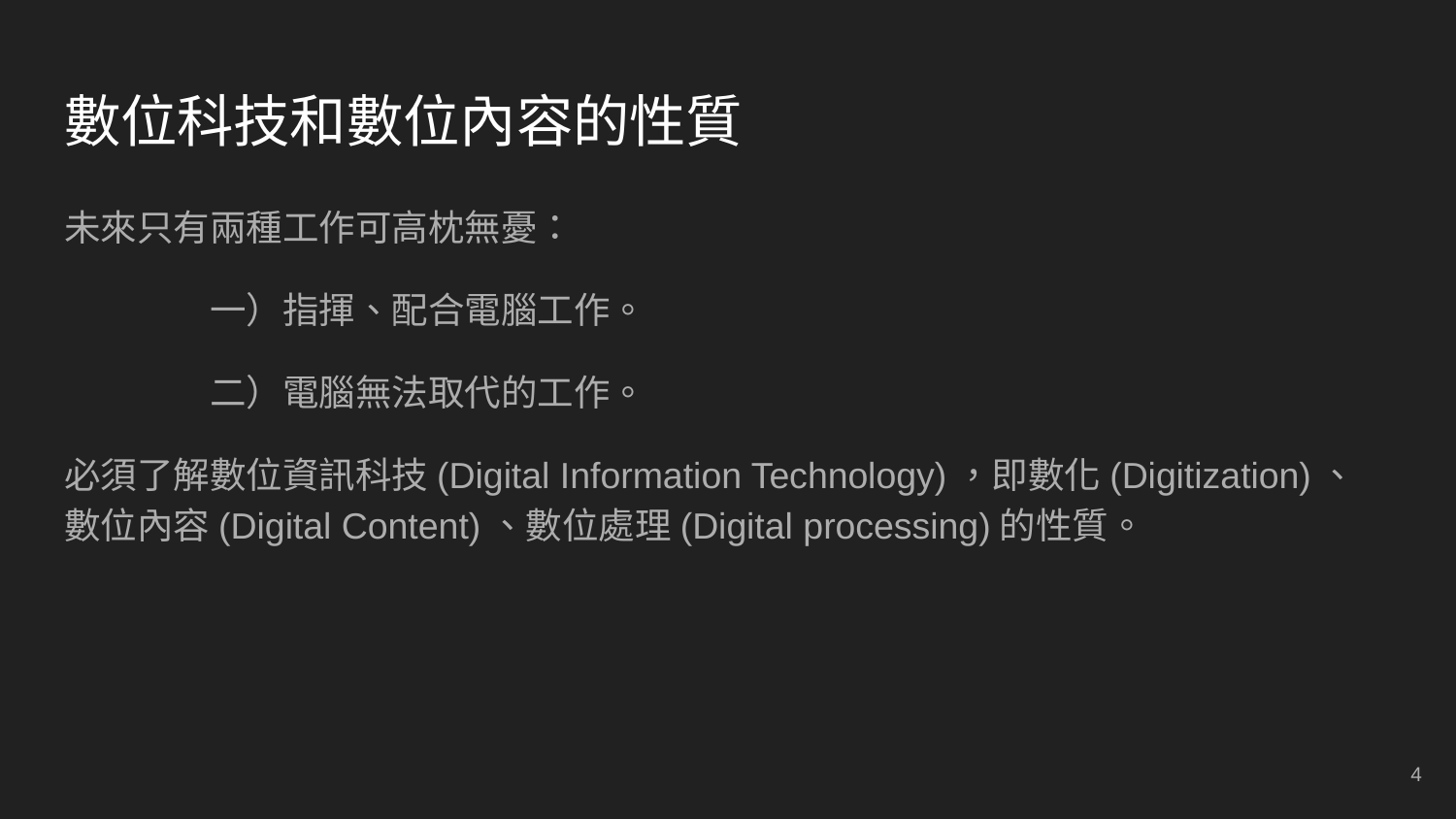

# 數位科技和數位內容的性質
未來只有兩種工作可高枕無憂：
	一）指揮、配合電腦工作。
	二）電腦無法取代的工作。
必須了解數位資訊科技(Digital Information Technology)，即數化(Digitization)、數位內容(Digital Content)、數位處理(Digital processing)的性質。
4